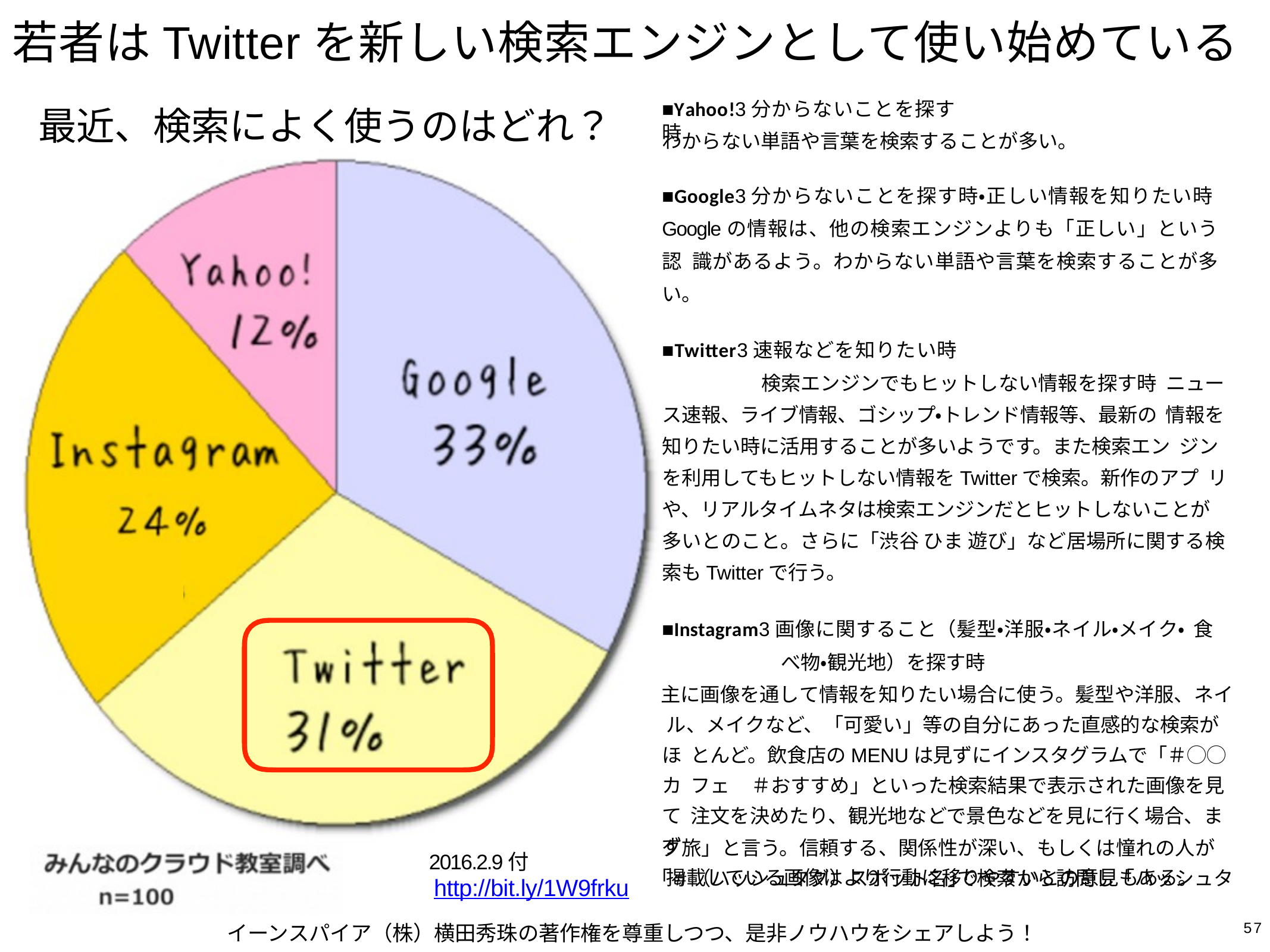

# 若者はTwitterを新しい検索エンジンとして使い始めている
■Yahoo!3分からないことを探す時
最近、検索によく使うのはどれ？
わからない単語や言葉を検索することが多い。

■Google3分からないことを探す時・正しい情報を知りたい時  Googleの情報は、他の検索エンジンよりも「正しい」という認  識があるよう。わからない単語や言葉を検索することが多い。

■Twitter3速報などを知りたい時
検索エンジンでもヒットしない情報を探す時  ニュース速報、ライブ情報、ゴシップ・トレンド情報等、最新の  情報を知りたい時に活用することが多いようです。また検索エン  ジンを利用してもヒットしない情報をTwitterで検索。新作のアプ  リや、リアルタイムネタは検索エンジンだとヒットしないことが  多いとのこと。さらに「渋谷 ひま 遊び」など居場所に関する検  索もTwitterで行う。

■Instagram3画像に関すること（髪型・洋服・ネイル・メイク・  食べ物・観光地）を探す時
主に画像を通して情報を知りたい場合に使う。髪型や洋服、ネイ  ル、メイクなど、「可愛い」等の自分にあった直感的な検索がほ  とんど。飲食店のMENUは見ずにインスタグラムで「＃◯◯カ  フェ	＃おすすめ」といった検索結果で表示された画像を見て  注文を決めたり、観光地などで景色などを見に行く場合、まず
｢#（ハッシュタグ）スポット名｣で検索から訪問し「ハッシュタ

グ旅」と言う。信頼する、関係性が深い、もしくは憧れの人が  掲載している画像はより行動に移りやすいとの意見もある。

2016.2.9付
http://bit.ly/1W9frku
57
イーンスパイア（株）横田秀珠の著作権を尊重しつつ、是非ノウハウをシェアしよう！